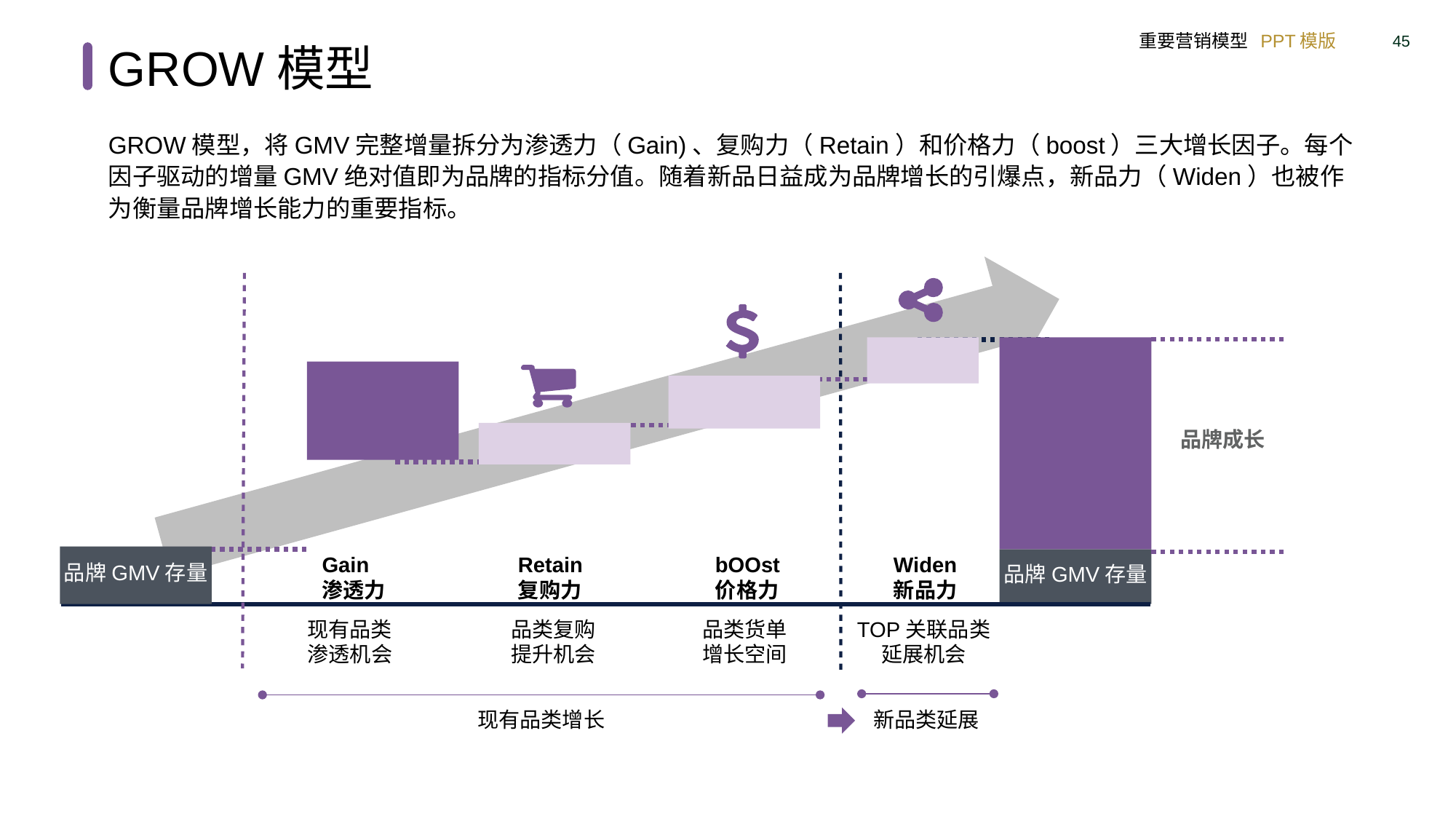

GROW模型
GROW模型，将GMV完整增量拆分为渗透力（Gain)、复购力（Retain）和价格力（boost）三大增长因子。每个因子驱动的增量GMV绝对值即为品牌的指标分值。随着新品日益成为品牌增长的引爆点，新品力（Widen）也被作为衡量品牌增长能力的重要指标。

品牌成长

Gain
渗透力
Retain
复购力
bOOst
价格力
Widen
新品力

品牌GMV存量
品牌GMV存量
现有品类
渗透机会
品类复购
提升机会
品类货单
增长空间
TOP关联品类
延展机会
现有品类增长
新品类延展